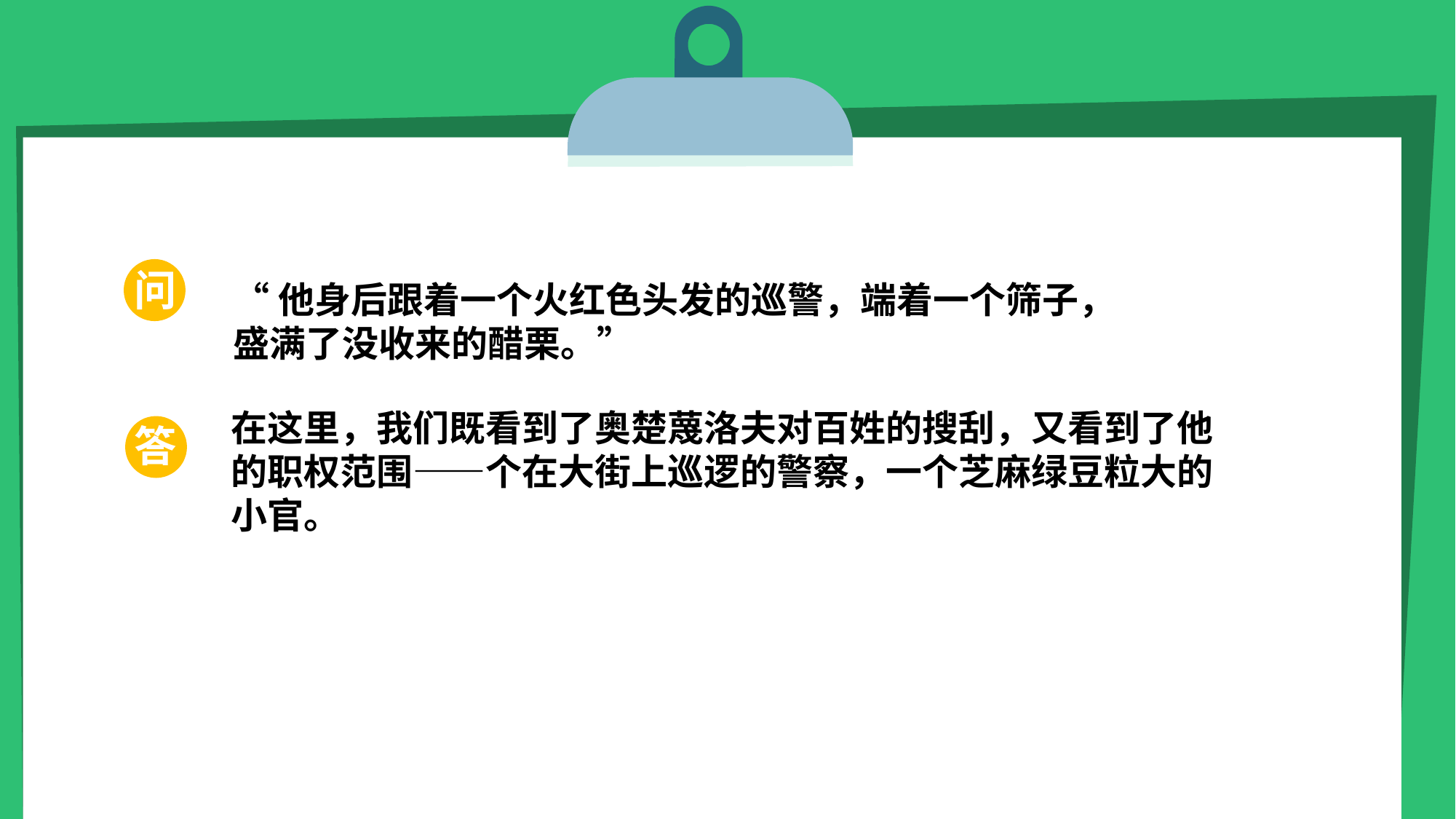

问

“他身后跟着一个火红色头发的巡警，端着一个筛子，盛满了没收来的醋栗。”
在这里，我们既看到了奥楚蔑洛夫对百姓的搜刮，又看到了他的职权范围——个在大街上巡逻的警察，一个芝麻绿豆粒大的小官。

答